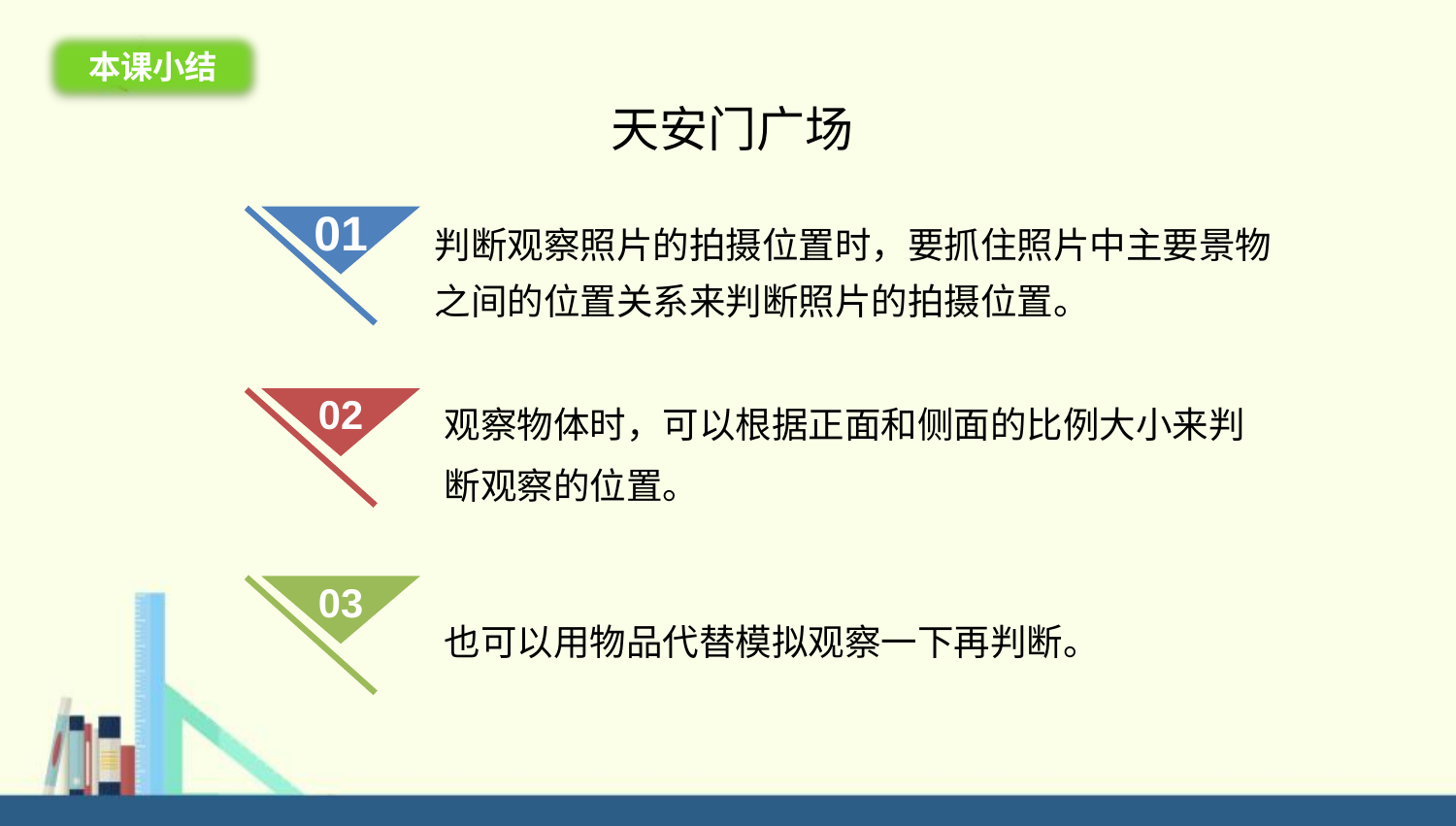

本课小结
天安门广场
判断观察照片的拍摄位置时，要抓住照片中主要景物之间的位置关系来判断照片的拍摄位置。
01
观察物体时，可以根据正面和侧面的比例大小来判断观察的位置。
02
03
也可以用物品代替模拟观察一下再判断。